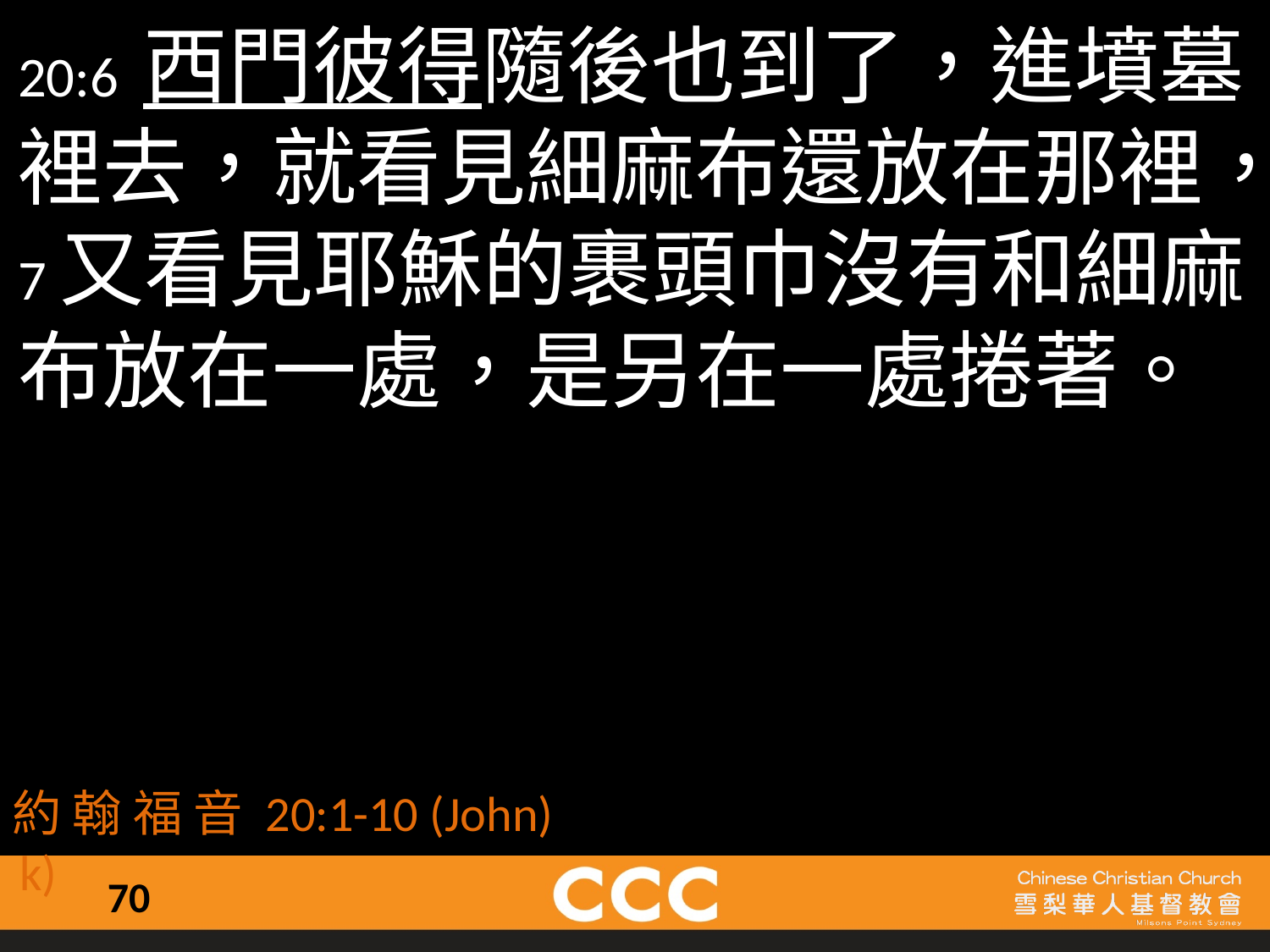

20:6  西門彼得隨後也到了，進墳墓裡去，就看見細麻布還放在那裡，7又看見耶穌的裹頭巾沒有和細麻布放在一處，是另在一處捲著。

約 翰 福 音 20:1-10 (John)
 k)
70